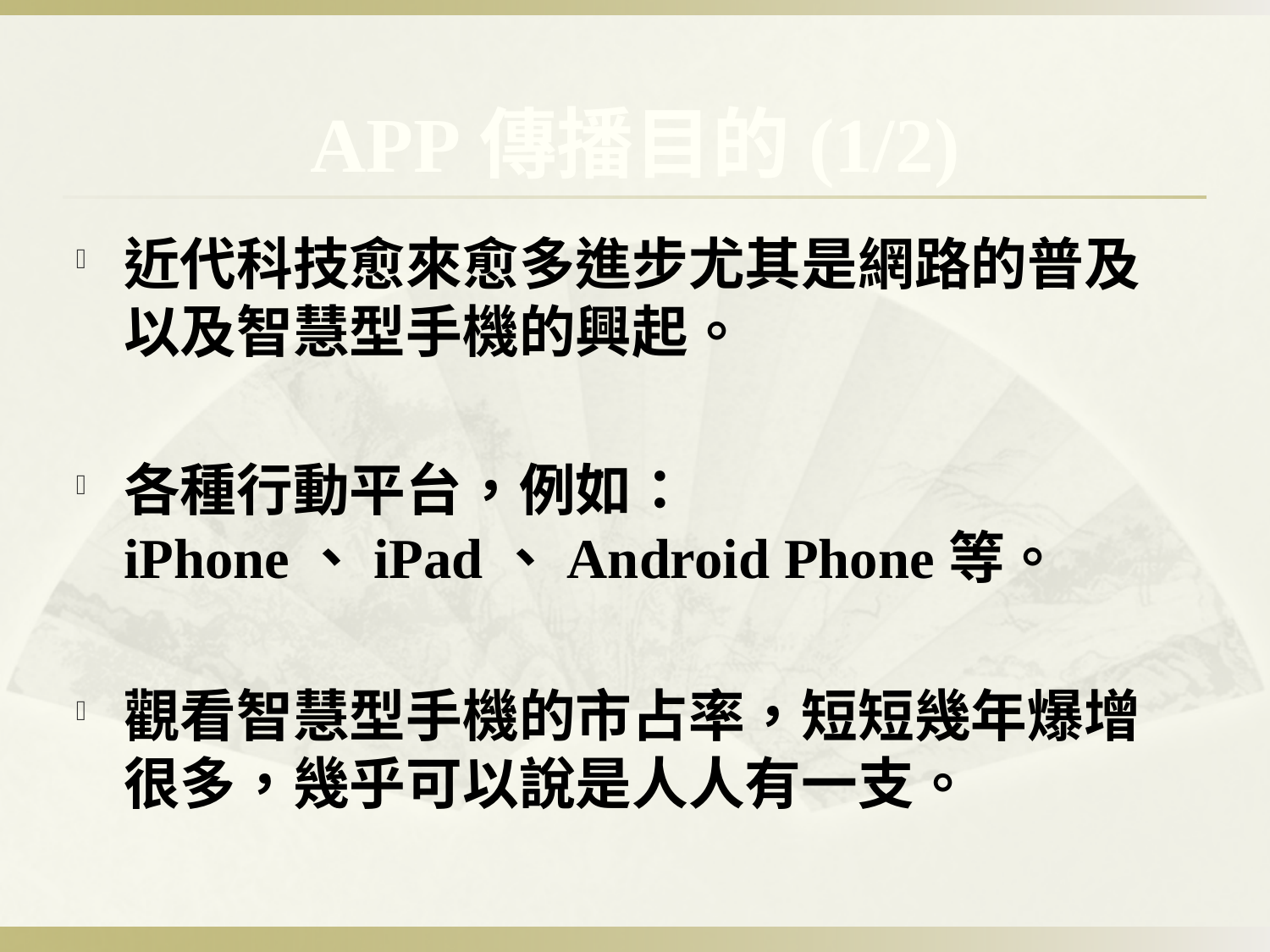

# APP傳播目的(1/2)
近代科技愈來愈多進步尤其是網路的普及以及智慧型手機的興起。

各種行動平台，例如：iPhone、iPad、Android Phone等。

觀看智慧型手機的市占率，短短幾年爆增很多，幾乎可以說是人人有一支。